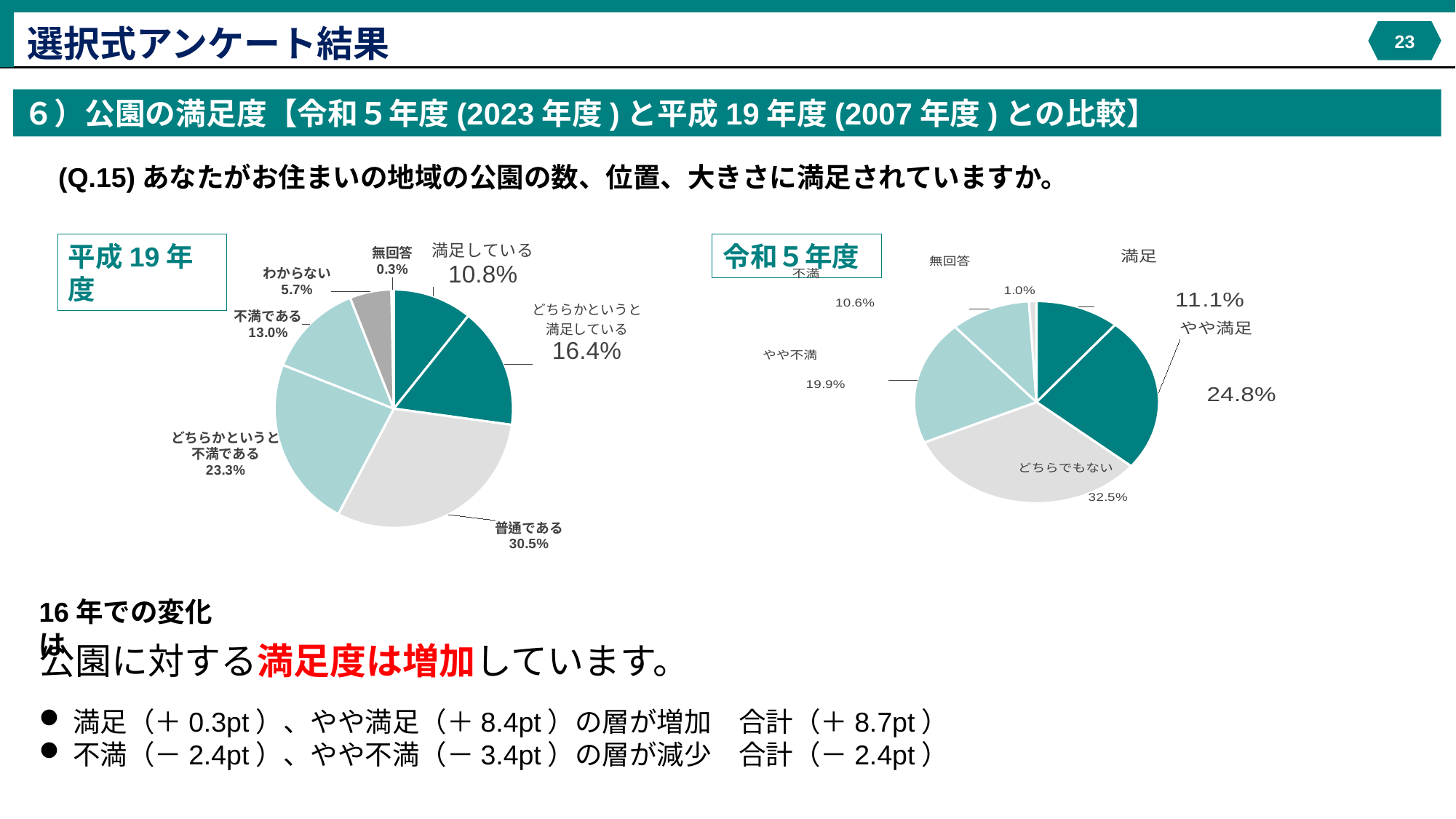

選択式アンケート結果
23
６）公園の満足度【令和５年度(2023年度)と平成19年度(2007年度)との比較】
(Q.15)あなたがお住まいの地域の公園の数、位置、大きさに満足されていますか。

### Chart

| Category |  |
|---|---|
| 満足している | 10.760869565217392 |
| どちらかというと満足している | 16.413043478260867 |
| 普通である | 30.543478260869566 |
| どちらかというと不満である | 23.26086956521739 |
| 不満である | 13.043478260869565 |
| わからない | 5.6521739130434785 |
| 無回答 | 0.32608695652173914 |
平成19年度
令和５年度

### Chart

| Category |  |
|---|---|
| 満足                                                         | 11.1 |
| やや満足                                                     | 24.8 |
| どちらでもない                                               | 32.5 |
| やや不満                                                     | 19.9 |
| 不満                                                         | 10.6 |
| 無回答                                                       | 1.0 |
16年での変化は
公園に対する満足度は増加しています。
満足（＋0.3pt）、やや満足（＋8.4pt）の層が増加　合計（＋8.7pt）
不満（－2.4pt）、やや不満（－3.4pt）の層が減少　合計（－2.4pt）